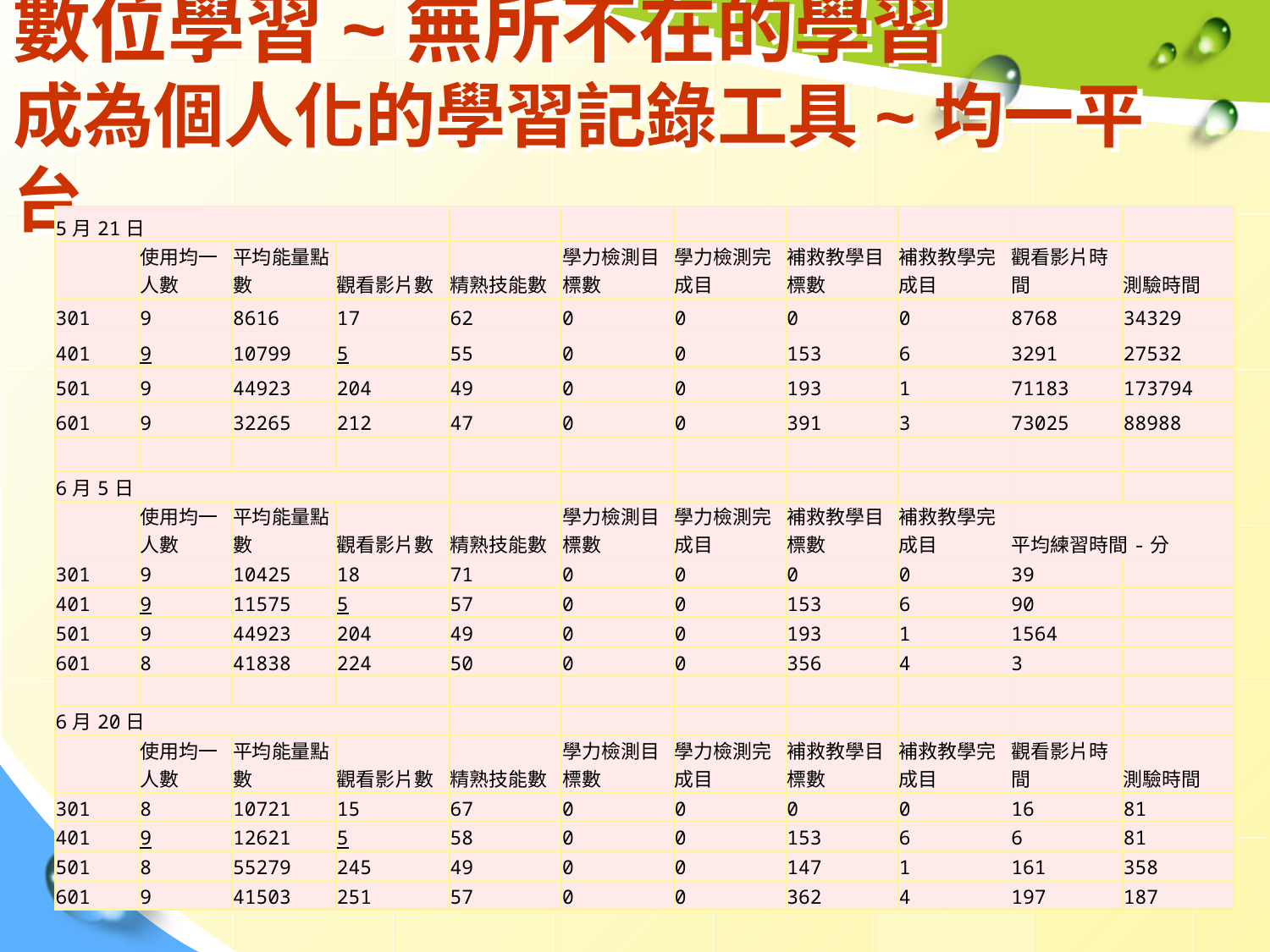

# 數位學習~無所不在的學習 成為個人化的學習記錄工具~均一平台
| 5月21日 |  |  |  |  |  |  |  |  |  |  |
| --- | --- | --- | --- | --- | --- | --- | --- | --- | --- | --- |
|  | 使用均一人數 | 平均能量點數 | 觀看影片數 | 精熟技能數 | 學力檢測目標數 | 學力檢測完成目 | 補救教學目標數 | 補救教學完成目 | 觀看影片時間 | 測驗時間 |
| 301 | 9 | 8616 | 17 | 62 | 0 | 0 | 0 | 0 | 8768 | 34329 |
| 401 | 9 | 10799 | 5 | 55 | 0 | 0 | 153 | 6 | 3291 | 27532 |
| 501 | 9 | 44923 | 204 | 49 | 0 | 0 | 193 | 1 | 71183 | 173794 |
| 601 | 9 | 32265 | 212 | 47 | 0 | 0 | 391 | 3 | 73025 | 88988 |
|  |  |  |  |  |  |  |  |  |  |  |
| 6月5日 |  |  |  |  |  |  |  |  |  |  |
|  | 使用均一人數 | 平均能量點數 | 觀看影片數 | 精熟技能數 | 學力檢測目標數 | 學力檢測完成目 | 補救教學目標數 | 補救教學完成目 | 平均練習時間-分 |  |
| 301 | 9 | 10425 | 18 | 71 | 0 | 0 | 0 | 0 | 39 |  |
| 401 | 9 | 11575 | 5 | 57 | 0 | 0 | 153 | 6 | 90 |  |
| 501 | 9 | 44923 | 204 | 49 | 0 | 0 | 193 | 1 | 1564 |  |
| 601 | 8 | 41838 | 224 | 50 | 0 | 0 | 356 | 4 | 3 |  |
|  |  |  |  |  |  |  |  |  |  |  |
| 6月20日 |  |  |  |  |  |  |  |  |  |  |
|  | 使用均一人數 | 平均能量點數 | 觀看影片數 | 精熟技能數 | 學力檢測目標數 | 學力檢測完成目 | 補救教學目標數 | 補救教學完成目 | 觀看影片時間 | 測驗時間 |
| 301 | 8 | 10721 | 15 | 67 | 0 | 0 | 0 | 0 | 16 | 81 |
| 401 | 9 | 12621 | 5 | 58 | 0 | 0 | 153 | 6 | 6 | 81 |
| 501 | 8 | 55279 | 245 | 49 | 0 | 0 | 147 | 1 | 161 | 358 |
| 601 | 9 | 41503 | 251 | 57 | 0 | 0 | 362 | 4 | 197 | 187 |